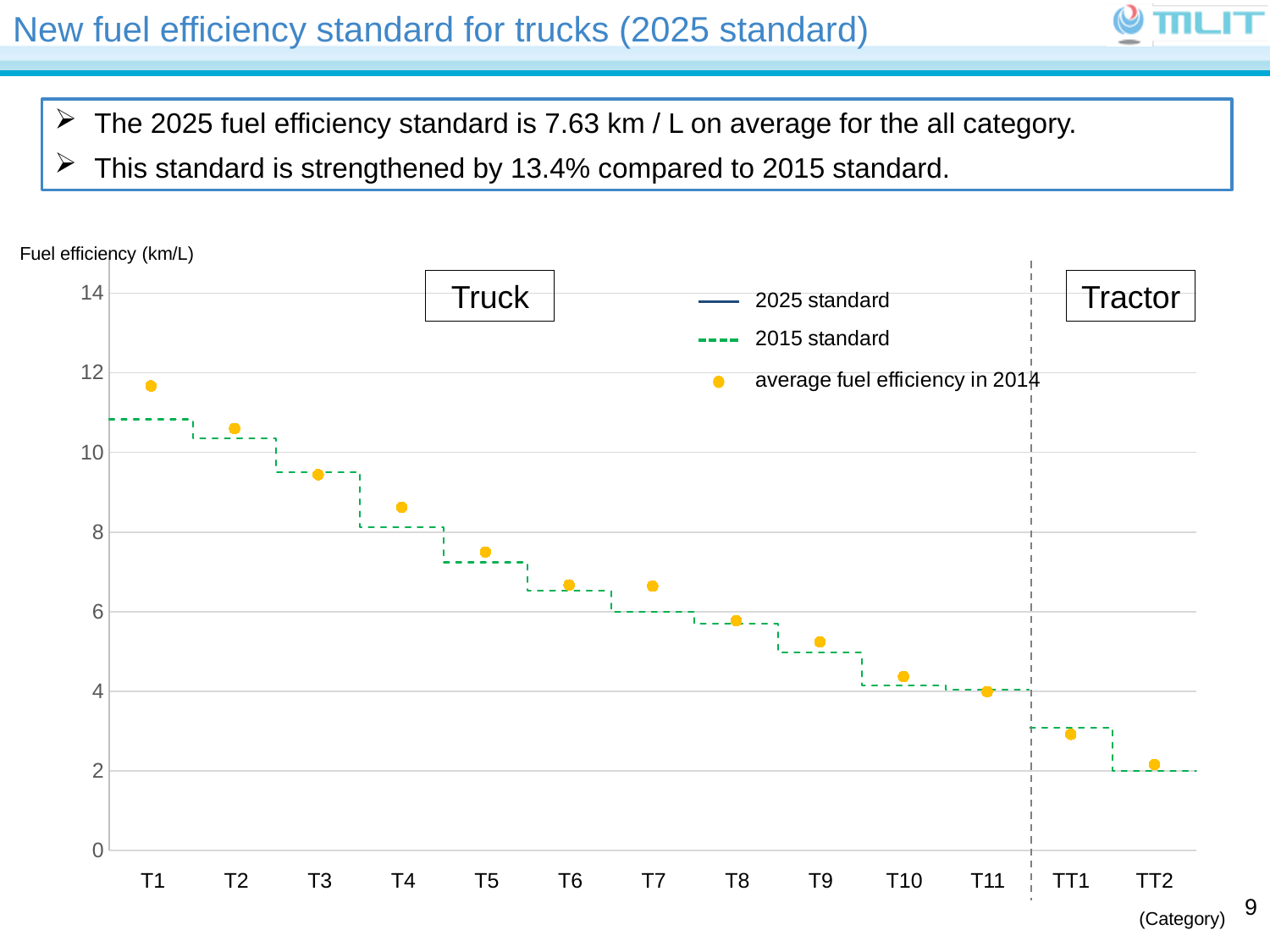

New fuel efficiency standard for trucks (2025 standard)
The 2025 fuel efficiency standard is 7.63 km / L on average for the all category.
This standard is strengthened by 13.4% compared to 2015 standard.
Fuel efficiency (km/L)

### Chart

| Category | 2025年度基準案 | 2014年度平均燃費値 | 2015年度基準 |
|---|---|---|---|
Truck
Tractor
T1
TT2
T2
T3
T4
T5
T6
T7
T8
T9
T10
T11
TT1
9
(Category)